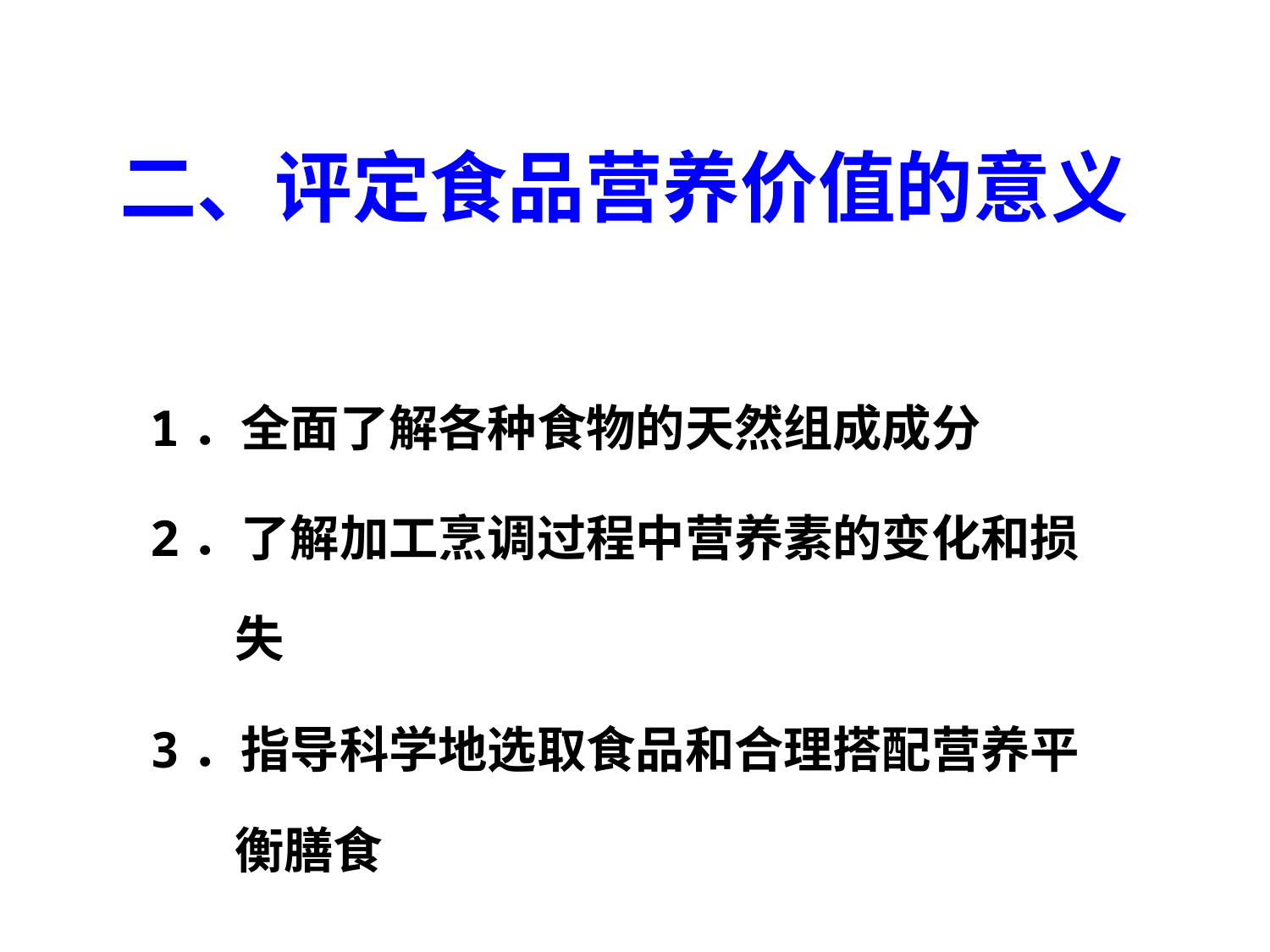

# 二、评定食品营养价值的意义
1．全面了解各种食物的天然组成成分
2．了解加工烹调过程中营养素的变化和损失
3．指导科学地选取食品和合理搭配营养平衡膳食